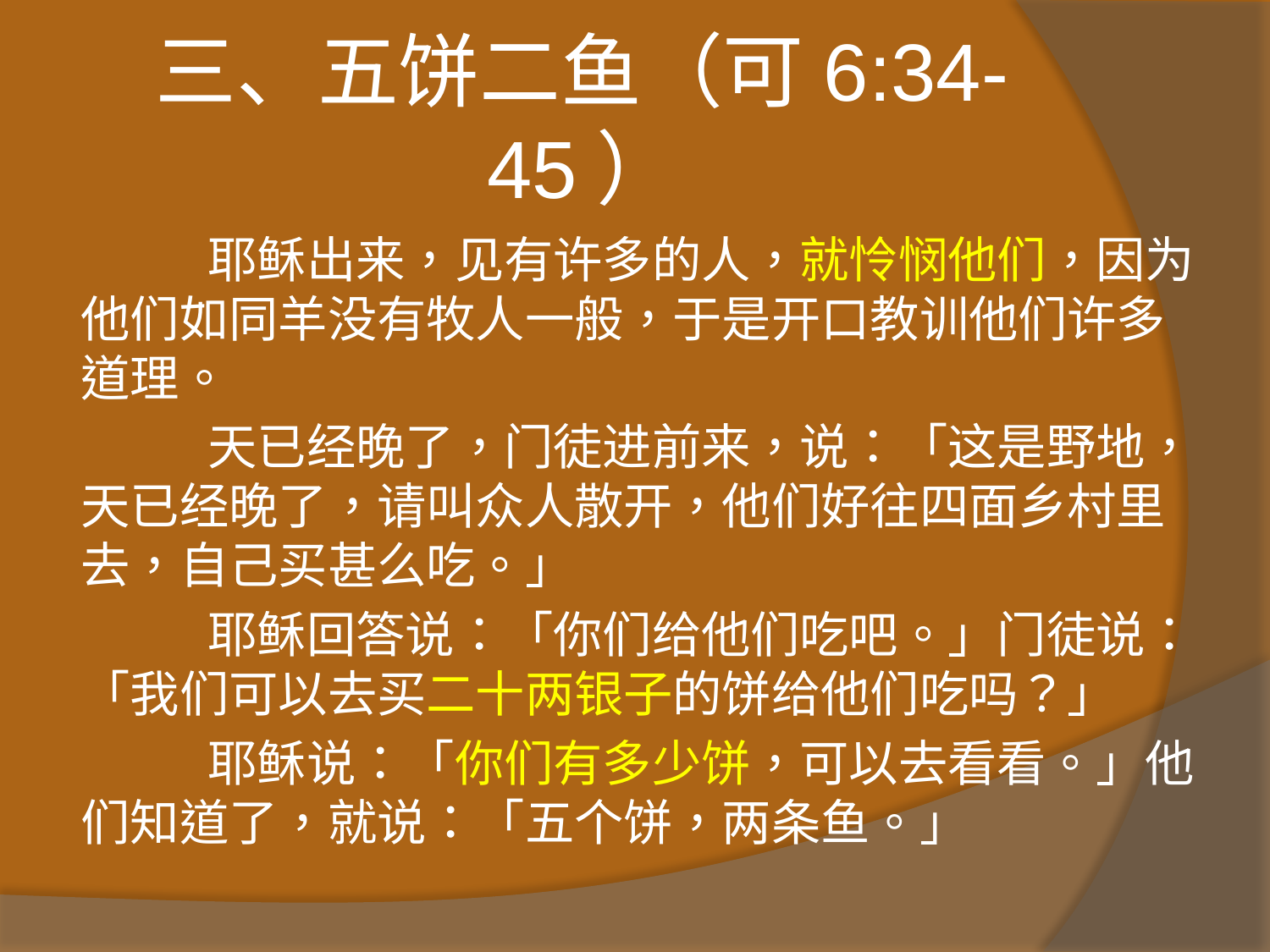

# 三、五饼二鱼（可6:34-45）
	耶稣出来，见有许多的人，就怜悯他们，因为他们如同羊没有牧人一般，于是开口教训他们许多道理。
	天已经晚了，门徒进前来，说：「这是野地，天已经晚了，请叫众人散开，他们好往四面乡村里去，自己买甚么吃。」
	耶稣回答说：「你们给他们吃吧。」门徒说：「我们可以去买二十两银子的饼给他们吃吗？」
	耶稣说：「你们有多少饼，可以去看看。」他们知道了，就说：「五个饼，两条鱼。」